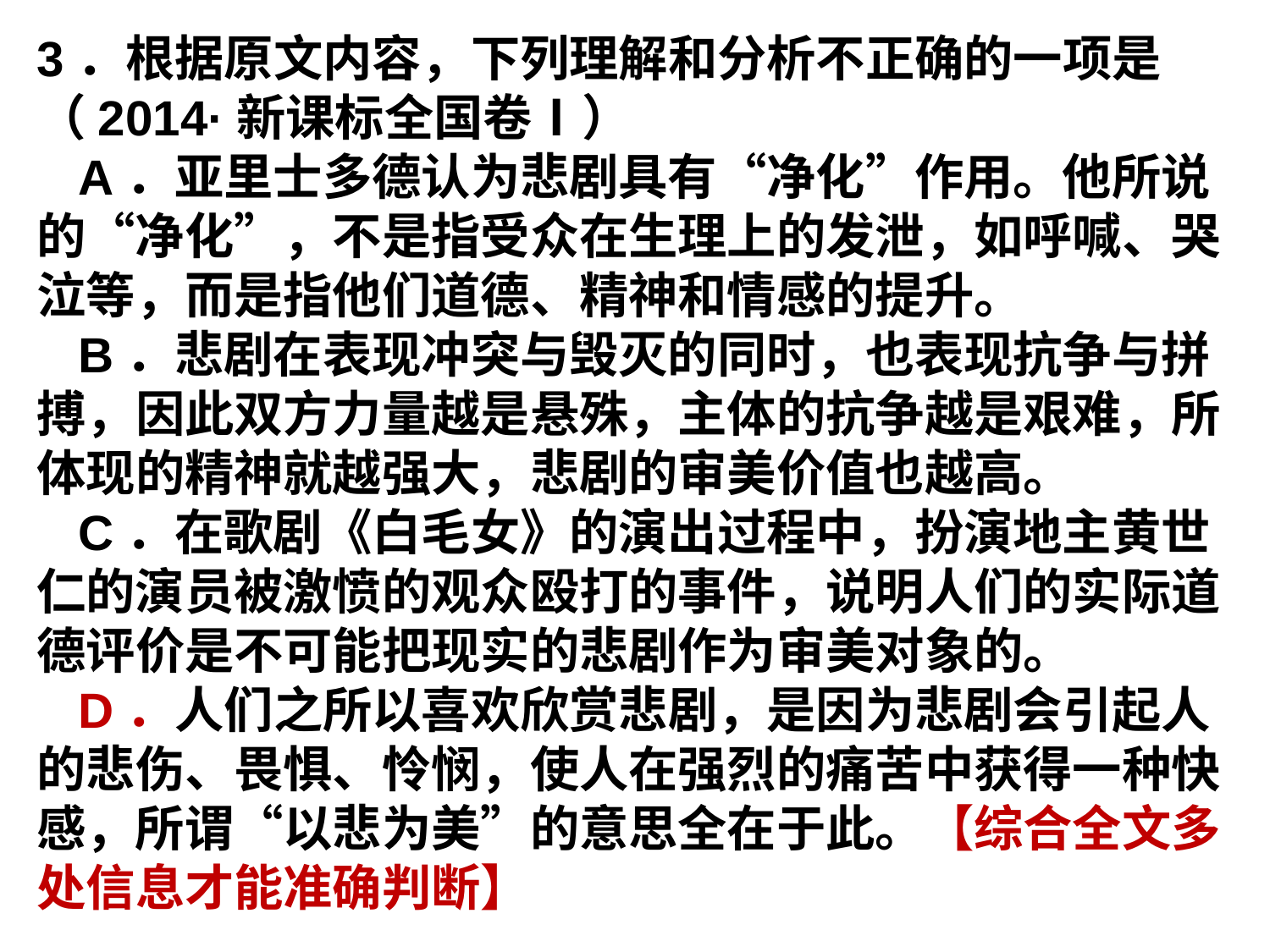

3．根据原文内容，下列理解和分析不正确的一项是（2014·新课标全国卷Ⅰ）
   A．亚里士多德认为悲剧具有“净化”作用。他所说的“净化”，不是指受众在生理上的发泄，如呼喊、哭泣等，而是指他们道德、精神和情感的提升。
   B．悲剧在表现冲突与毁灭的同时，也表现抗争与拼搏，因此双方力量越是悬殊，主体的抗争越是艰难，所体现的精神就越强大，悲剧的审美价值也越高。
   C．在歌剧《白毛女》的演出过程中，扮演地主黄世仁的演员被激愤的观众殴打的事件，说明人们的实际道德评价是不可能把现实的悲剧作为审美对象的。
   D．人们之所以喜欢欣赏悲剧，是因为悲剧会引起人的悲伤、畏惧、怜悯，使人在强烈的痛苦中获得一种快感，所谓“以悲为美”的意思全在于此。【综合全文多处信息才能准确判断】